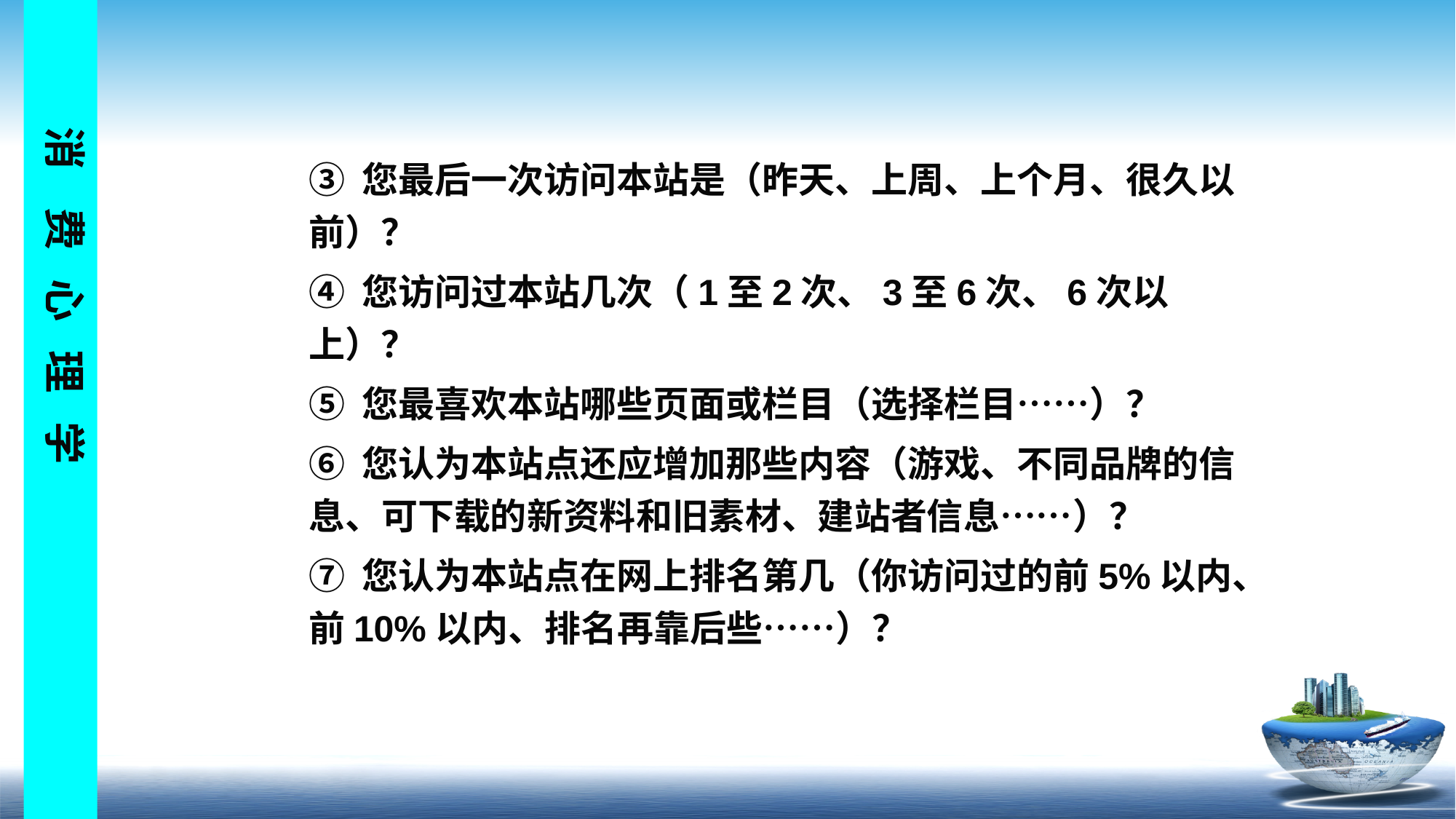

③ 您最后一次访问本站是（昨天、上周、上个月、很久以前）？
④ 您访问过本站几次（1至2次、3至6次、6次以上）？
⑤ 您最喜欢本站哪些页面或栏目（选择栏目……）？
⑥ 您认为本站点还应增加那些内容（游戏、不同品牌的信息、可下载的新资料和旧素材、建站者信息……）？
⑦ 您认为本站点在网上排名第几（你访问过的前5%以内、前10%以内、排名再靠后些……）？